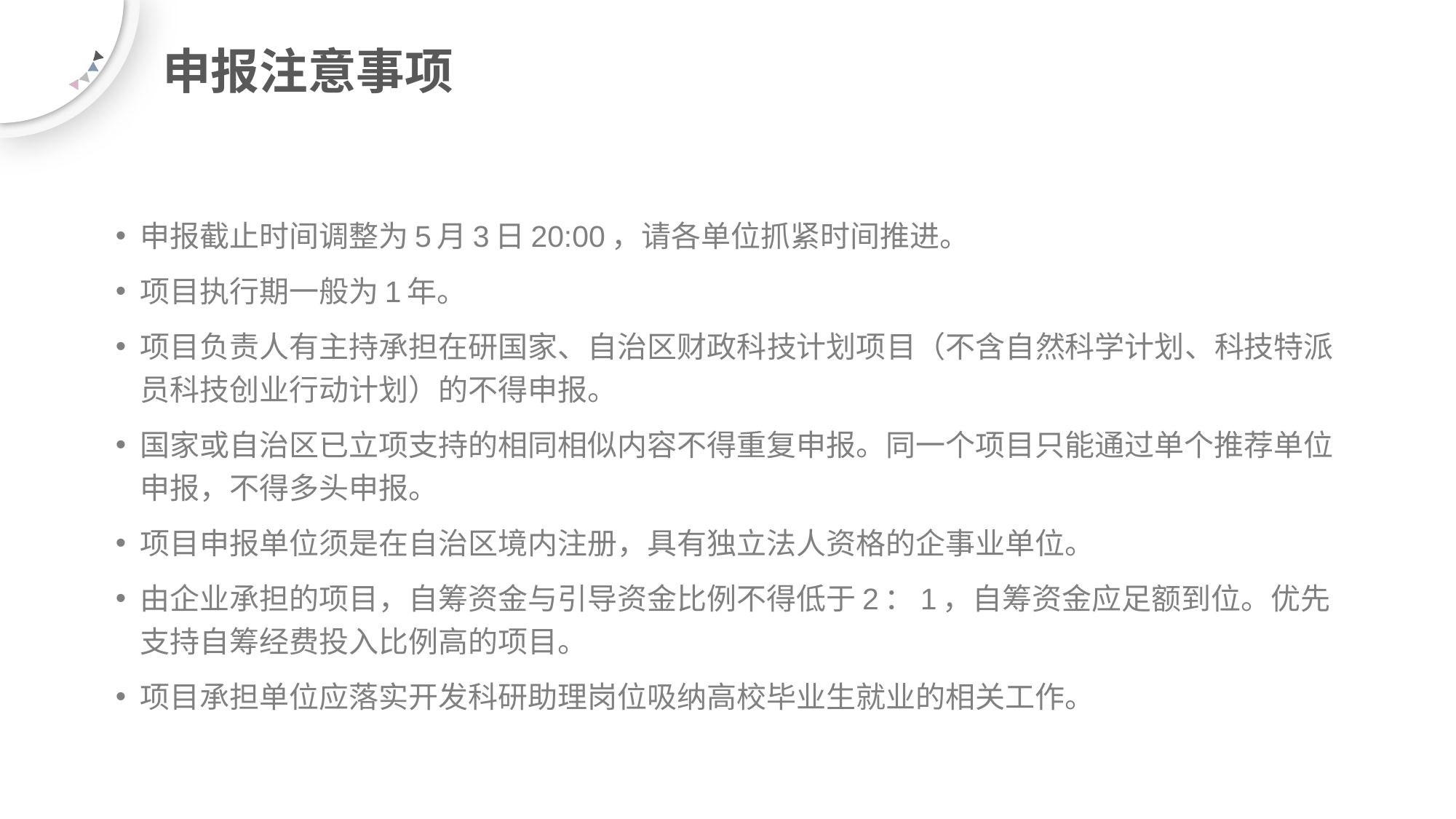

# 申报注意事项
申报截止时间调整为5月3日20:00，请各单位抓紧时间推进。
项目执行期一般为1年。
项目负责人有主持承担在研国家、自治区财政科技计划项目（不含自然科学计划、科技特派员科技创业行动计划）的不得申报。
国家或自治区已立项支持的相同相似内容不得重复申报。同一个项目只能通过单个推荐单位申报，不得多头申报。
项目申报单位须是在自治区境内注册，具有独立法人资格的企事业单位。
由企业承担的项目，自筹资金与引导资金比例不得低于2：1，自筹资金应足额到位。优先支持自筹经费投入比例高的项目。
项目承担单位应落实开发科研助理岗位吸纳高校毕业生就业的相关工作。